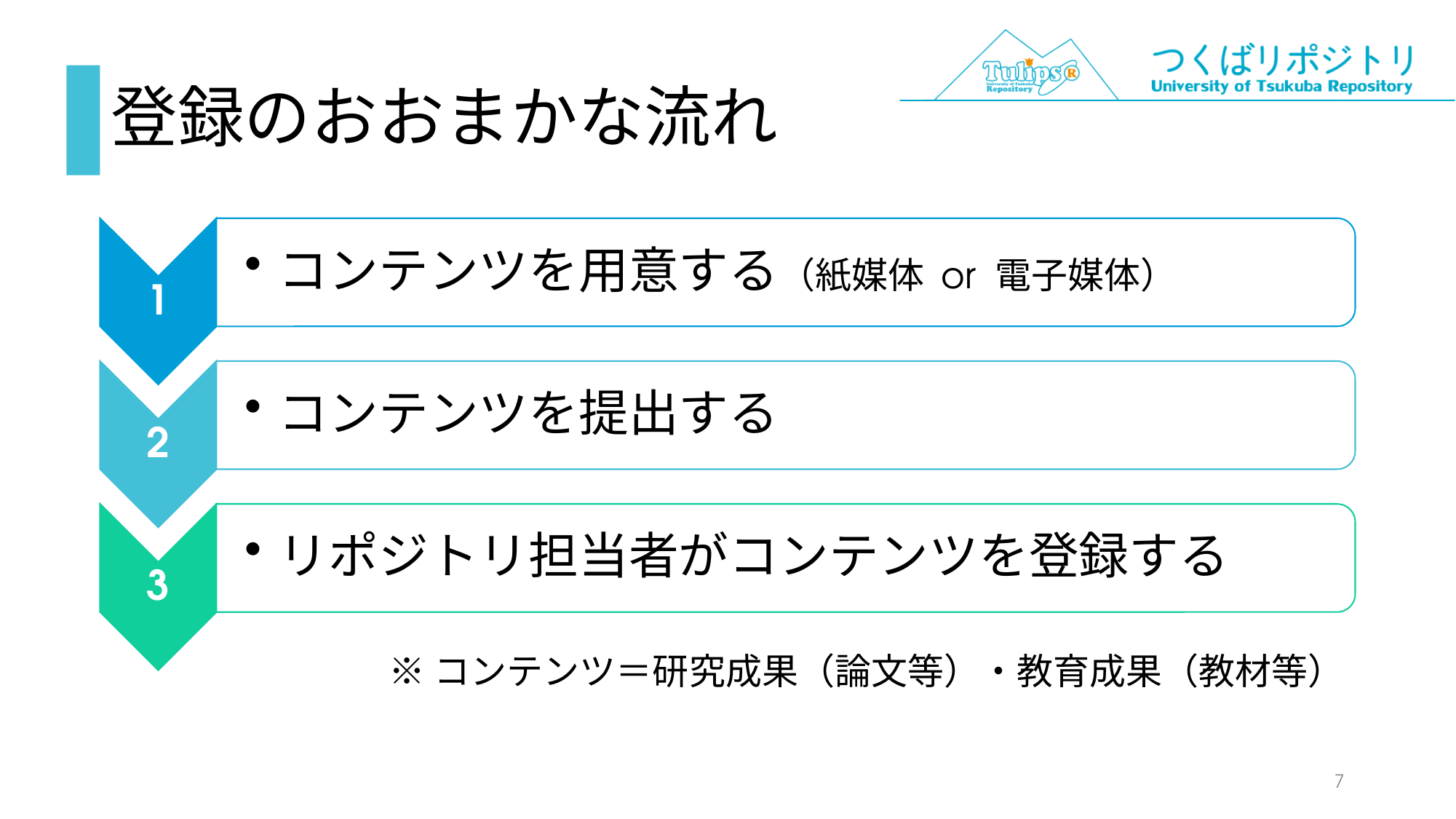

# 登録のおおまかな流れ
1
コンテンツを用意する（紙媒体 or 電子媒体）
2
コンテンツを提出する
3
リポジトリ担当者がコンテンツを登録する
※コンテンツ＝研究成果（論文等）・教育成果（教材等）
7